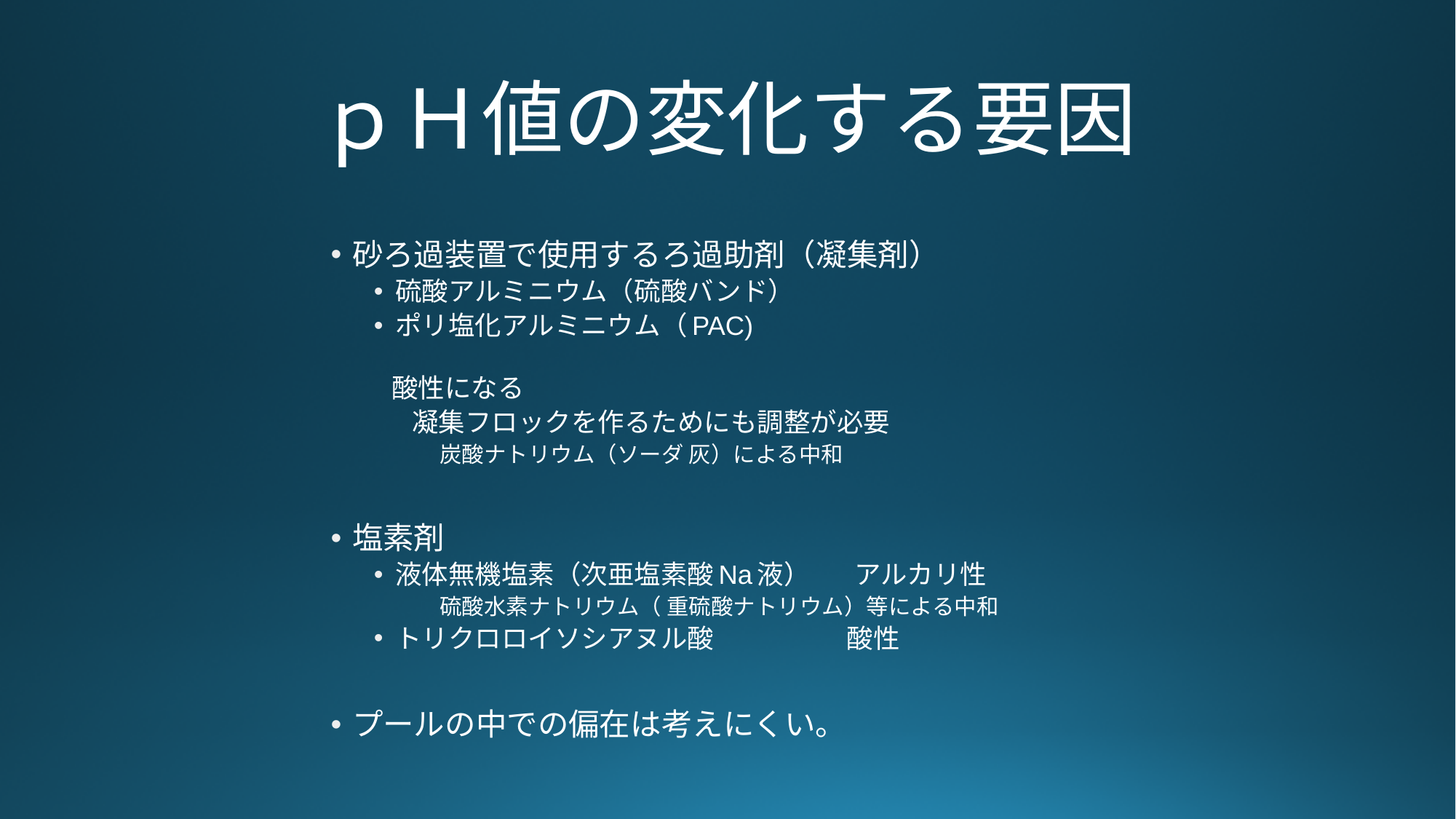

# ｐＨ値の変化する要因
砂ろ過装置で使用するろ過助剤（凝集剤）
硫酸アルミニウム（硫酸バンド）
ポリ塩化アルミニウム（PAC)
    酸性になる
   　凝集フロックを作るためにも調整が必要
　　炭酸ナトリウム（ソーダ 灰）による中和

塩素剤
液体無機塩素（次亜塩素酸Na液）　   アルカリ性
　　硫酸水素ナトリウム（ 重硫酸ナトリウム）等による中和
トリクロロイソシアヌル酸　　　　　酸性

プールの中での偏在は考えにくい。